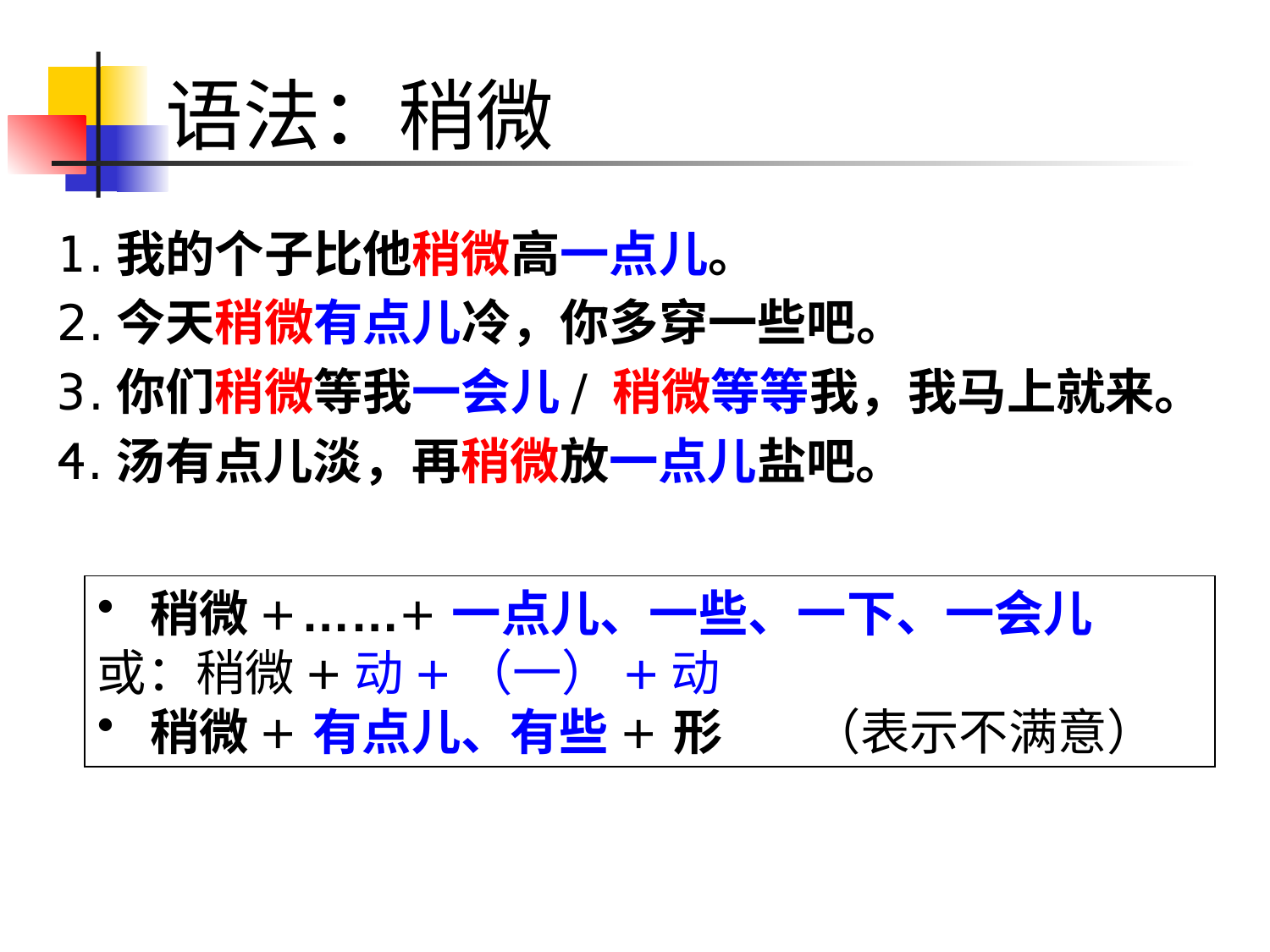

# 语法：稍微
1.我的个子比他稍微高一点儿。
2.今天稍微有点儿冷，你多穿一些吧。
3.你们稍微等我一会儿/稍微等等我，我马上就来。
4.汤有点儿淡，再稍微放一点儿盐吧。

 稍微+……+一点儿、一些、一下、一会儿
或：稍微+动+（一）+动
 稍微+有点儿、有些+形        （表示不满意）